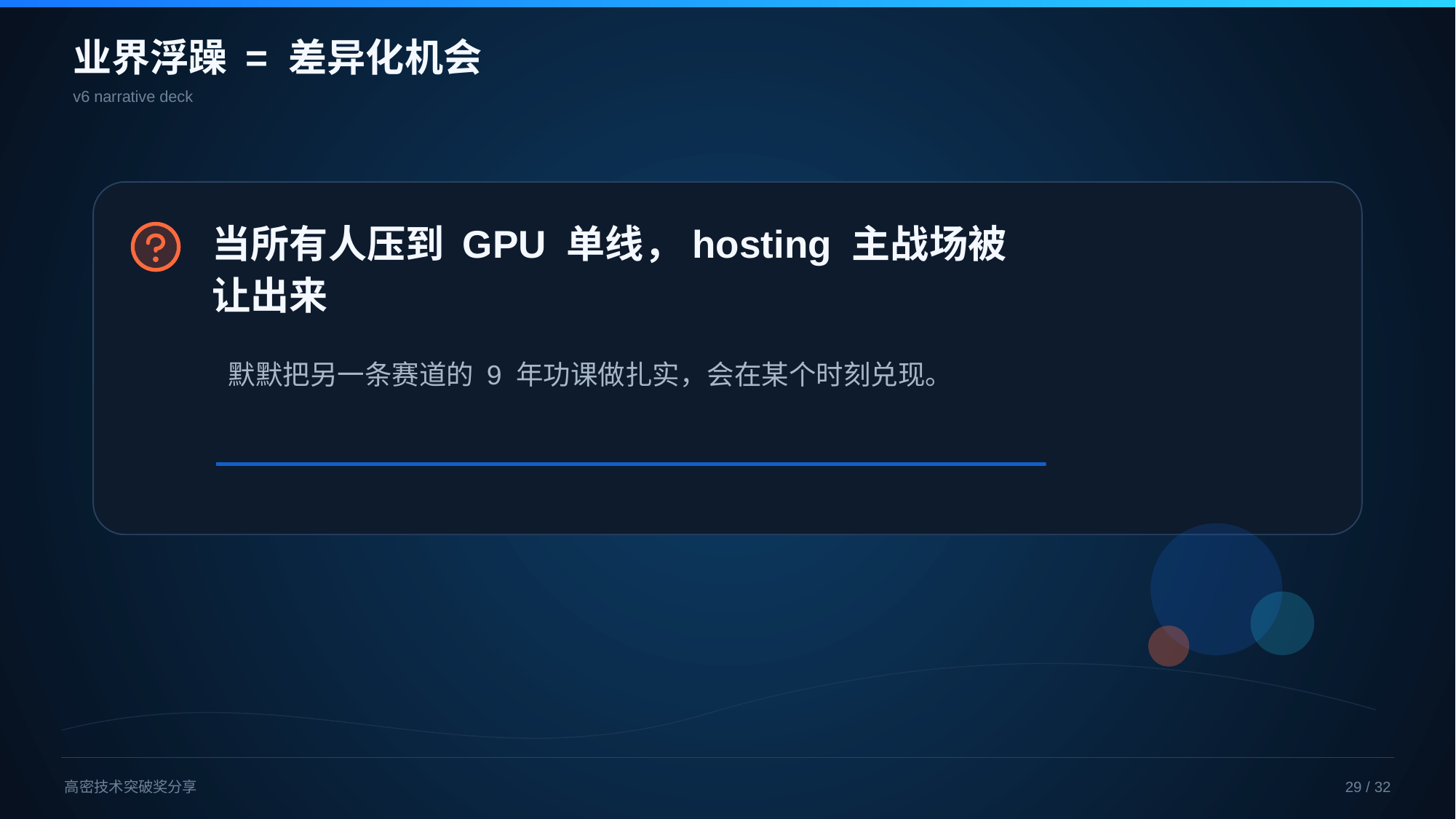

业界浮躁 = 差异化机会
v6 narrative deck

当所有人压到 GPU 单线，hosting 主战场被让出来

默默把另一条赛道的 9 年功课做扎实，会在某个时刻兑现。

高密技术突破奖分享
29 / 32